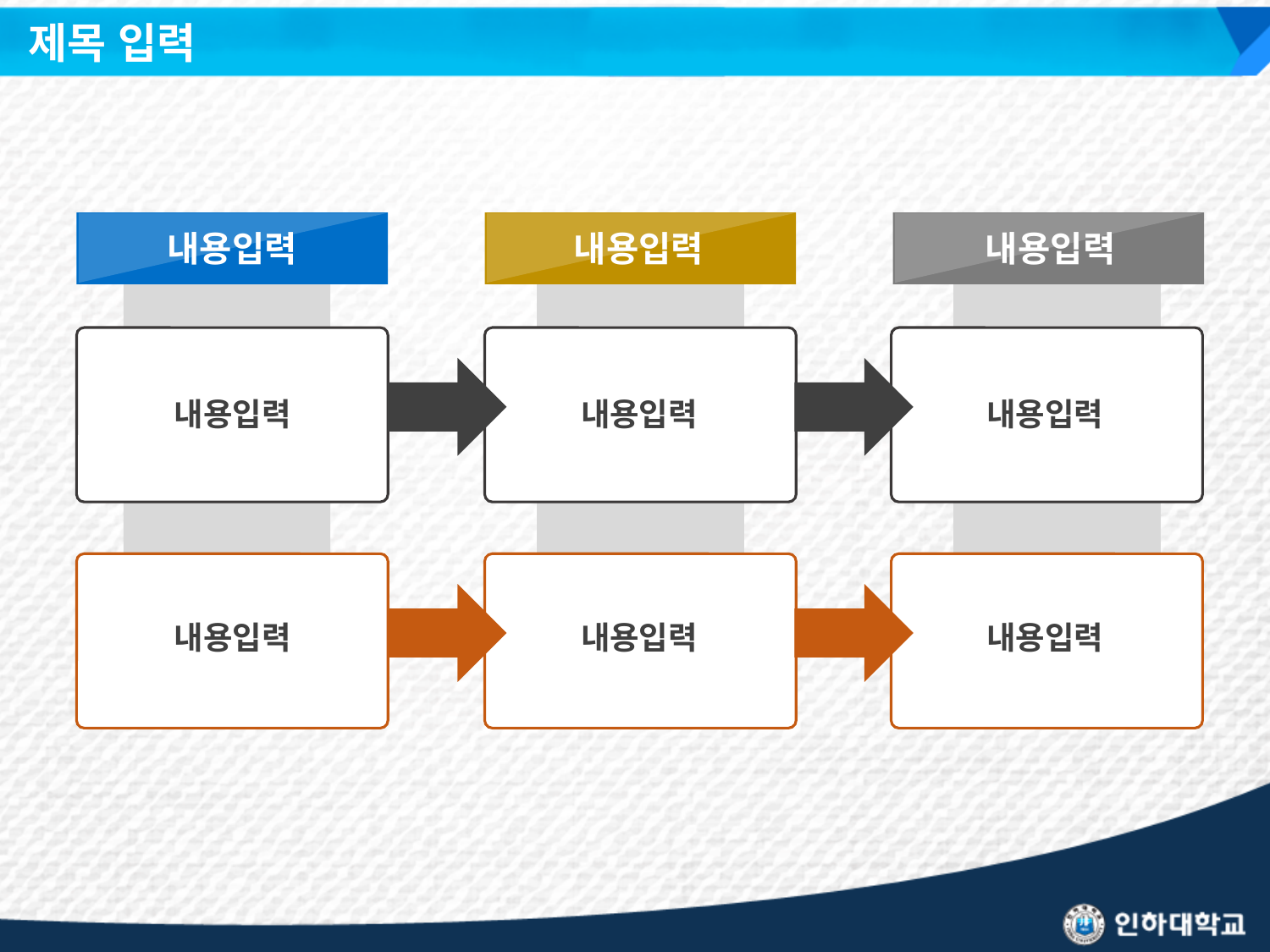

# 제목 입력

내용입력
내용입력
내용입력

내용입력
내용입력
내용입력

내용입력
내용입력
내용입력